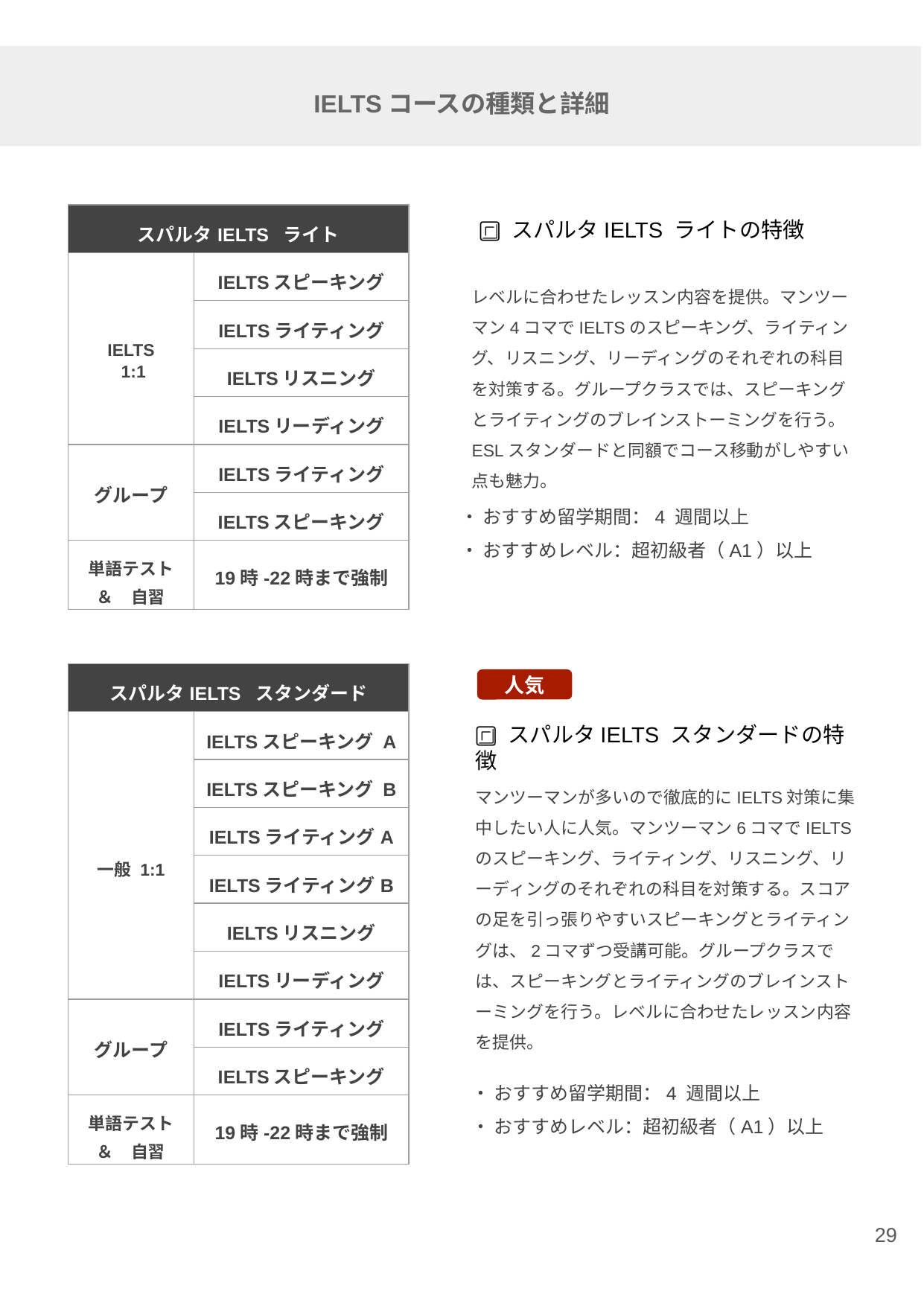

IELTSコースの種類と詳細
| スパルタIELTS ライト |  |
| --- | --- |
| IELTS 1:1 | IELTSスピーキング |
|  | IELTSライティング |
|  | IELTSリスニング |
|  | IELTSリーディング |
| グループ | IELTSライティング |
|  | IELTSスピーキング |
| 単語テスト ＆　自習 | 19時-22時まで強制 |
|  |  |
🔳 スパルタIELTS ライトの特徴

レベルに合わせたレッスン内容を提供。マンツーマン4コマでIELTSのスピーキング、ライティング、リスニング、リーディングのそれぞれの科目を対策する。グループクラスでは、スピーキングとライティングのブレインストーミングを行う。ESLスタンダードと同額でコース移動がしやすい点も魅力。
・ おすすめ留学期間：4 週間以上
・ おすすめレベル：超初級者（A1）以上
| スパルタIELTS スタンダード |  |
| --- | --- |
| 一般 1:1 | IELTSスピーキング A |
|  | IELTSスピーキング B |
|  | IELTSライティングA |
|  | IELTSライティングB |
|  | IELTSリスニング |
|  | IELTSリーディング |
| グループ | IELTSライティング |
|  | IELTSスピーキング |
| 単語テスト ＆　自習 | 19時-22時まで強制 |
|  |  |
人気
🔳 スパルタIELTS スタンダードの特徴
マンツーマンが多いので徹底的にIELTS対策に集中したい人に人気。マンツーマン6コマでIELTSのスピーキング、ライティング、リスニング、リーディングのそれぞれの科目を対策する。スコアの足を引っ張りやすいスピーキングとライティングは、2コマずつ受講可能。グループクラスでは、スピーキングとライティングのブレインストーミングを行う。レベルに合わせたレッスン内容を提供。
・ おすすめ留学期間：4 週間以上
・ おすすめレベル：超初級者（A1）以上
29